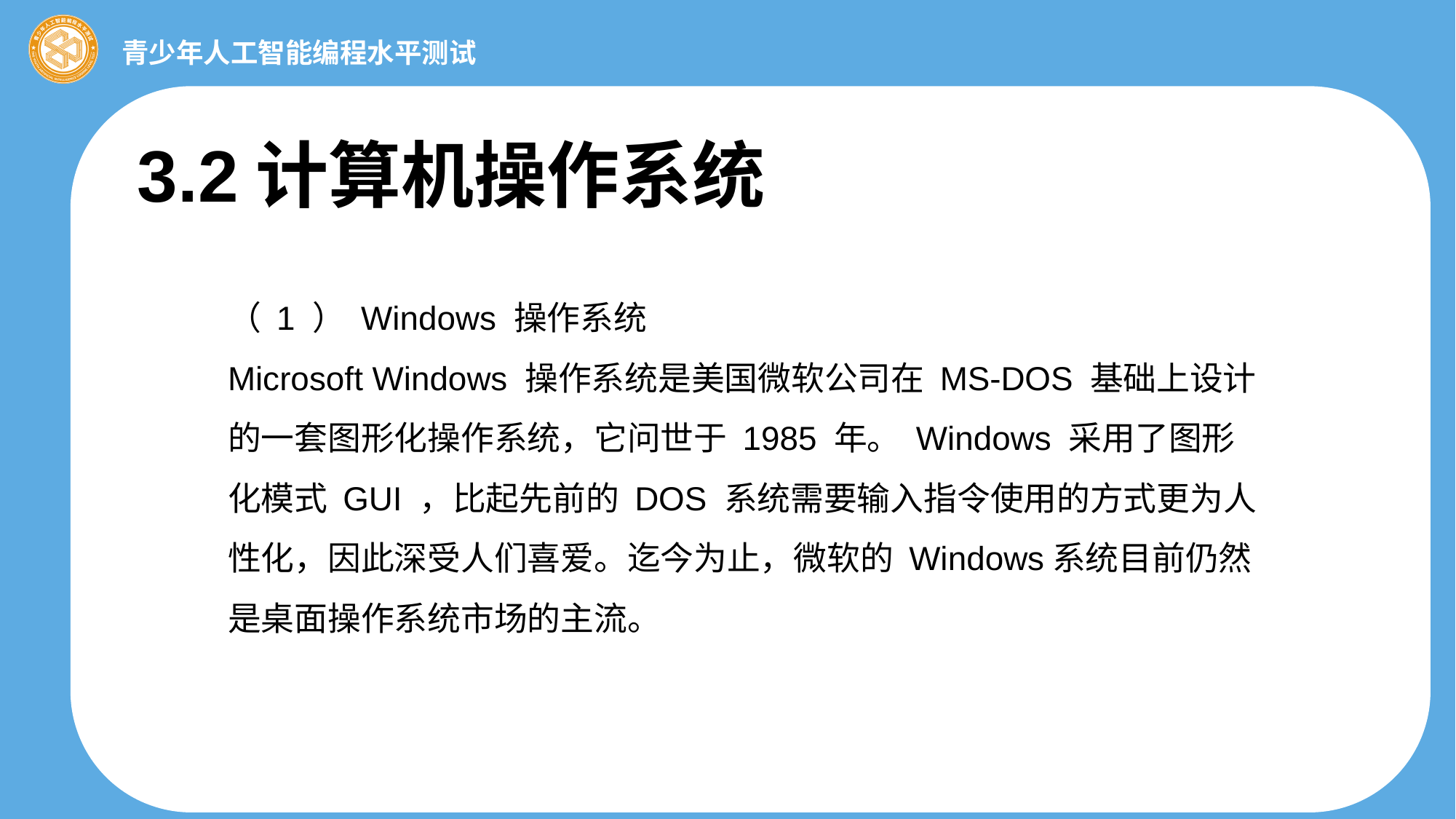

3.2计算机操作系统

（ 1 ） Windows 操作系统
Microsoft Windows 操作系统是美国微软公司在 MS-DOS 基础上设计的一套图形化操作系统，它问世于 1985 年。 Windows 采用了图形化模式 GUI ，比起先前的 DOS 系统需要输入指令使用的方式更为人性化，因此深受人们喜爱。迄今为止，微软的 Windows系统目前仍然是桌面操作系统市场的主流。